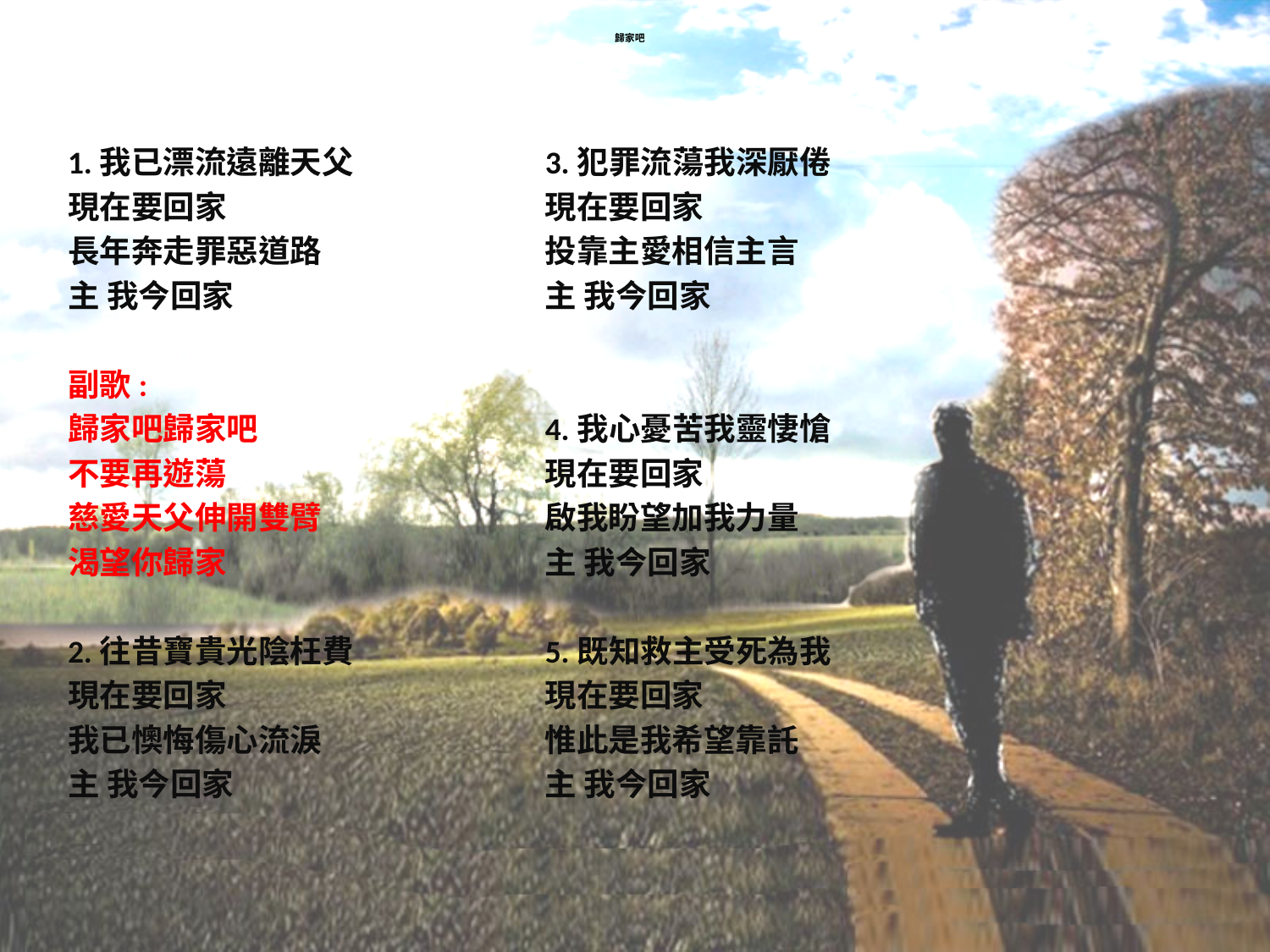

# 歸家吧
1.我已漂流遠離天父
現在要回家
長年奔走罪惡道路
主 我今回家

副歌:
歸家吧歸家吧
不要再遊蕩
慈愛天父伸開雙臂
渴望你歸家

2.往昔寶貴光陰枉費
現在要回家
我已懊悔傷心流淚
主 我今回家
3.犯罪流蕩我深厭倦
現在要回家
投靠主愛相信主言
主 我今回家

4.我心憂苦我靈悽愴
現在要回家
啟我盼望加我力量
主 我今回家

5.既知救主受死為我
現在要回家
惟此是我希望靠託
主 我今回家